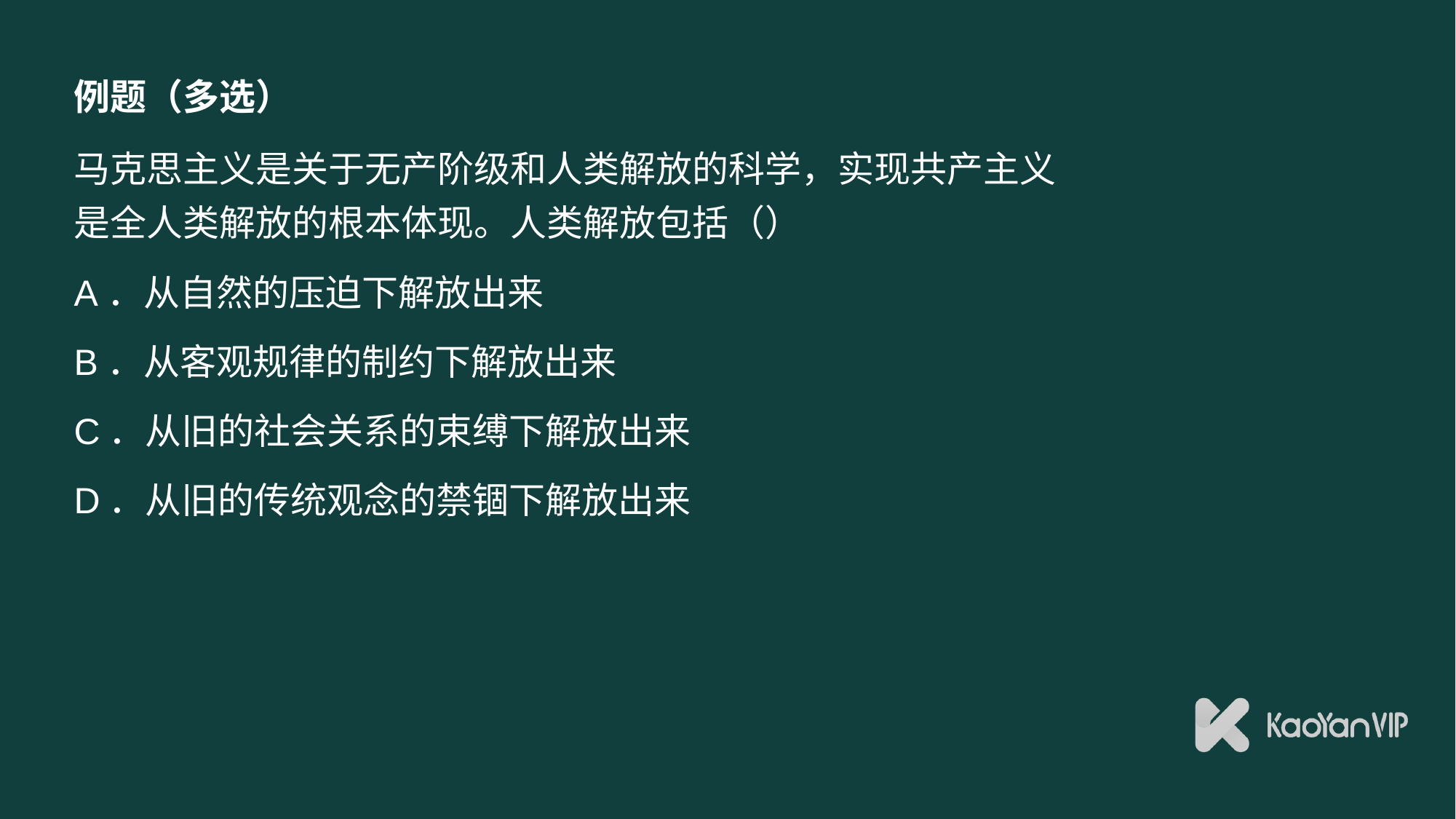

# 例题（多选）
马克思主义是关于无产阶级和人类解放的科学，实现共产主义是全人类解放的根本体现。人类解放包括（）
A．从自然的压迫下解放出来
B．从客观规律的制约下解放出来
C．从旧的社会关系的束缚下解放出来
D．从旧的传统观念的禁锢下解放出来